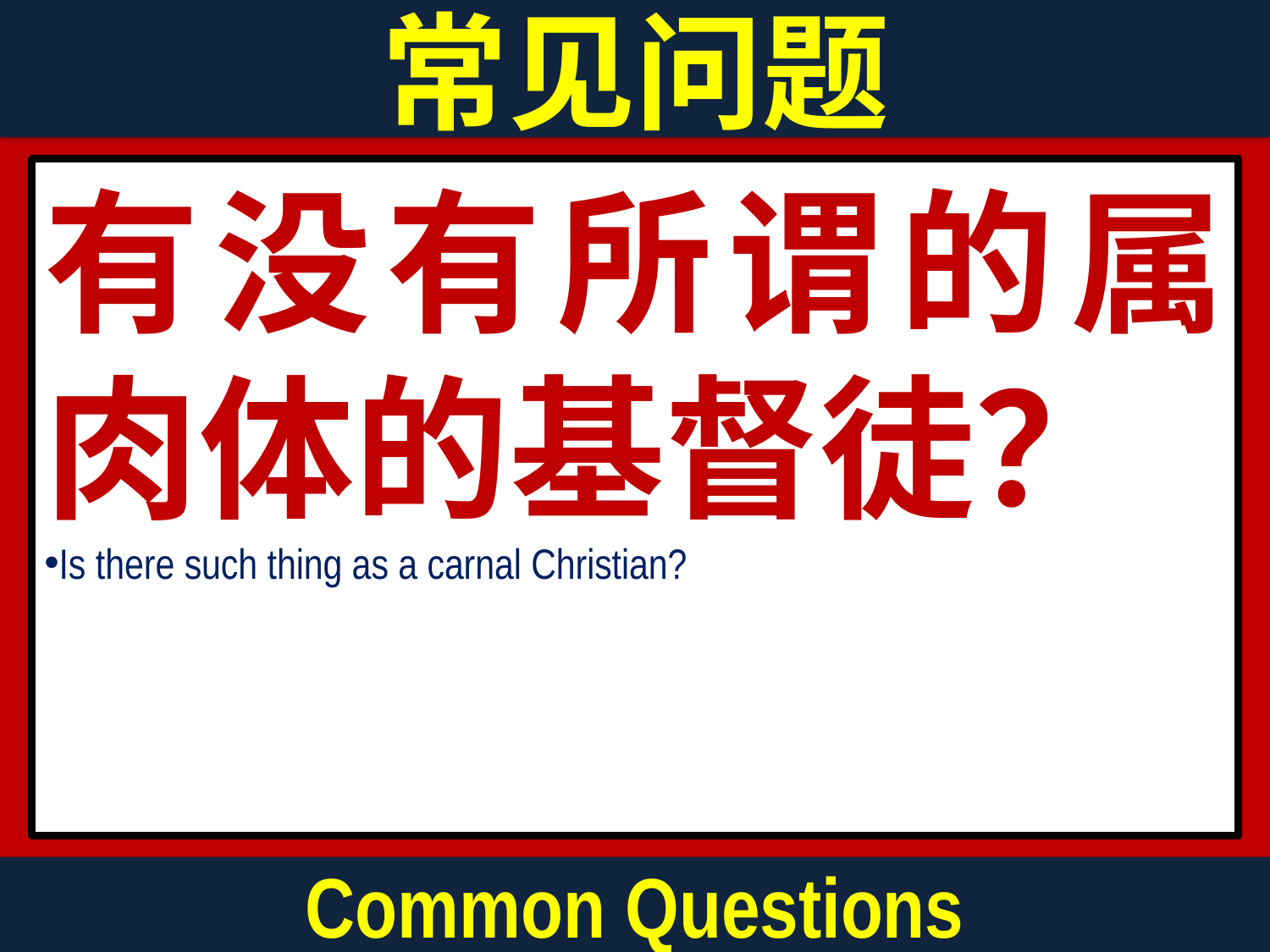

常见问题
有没有所谓的属肉体的基督徒？
Is there such thing as a carnal Christian?
Common Questions